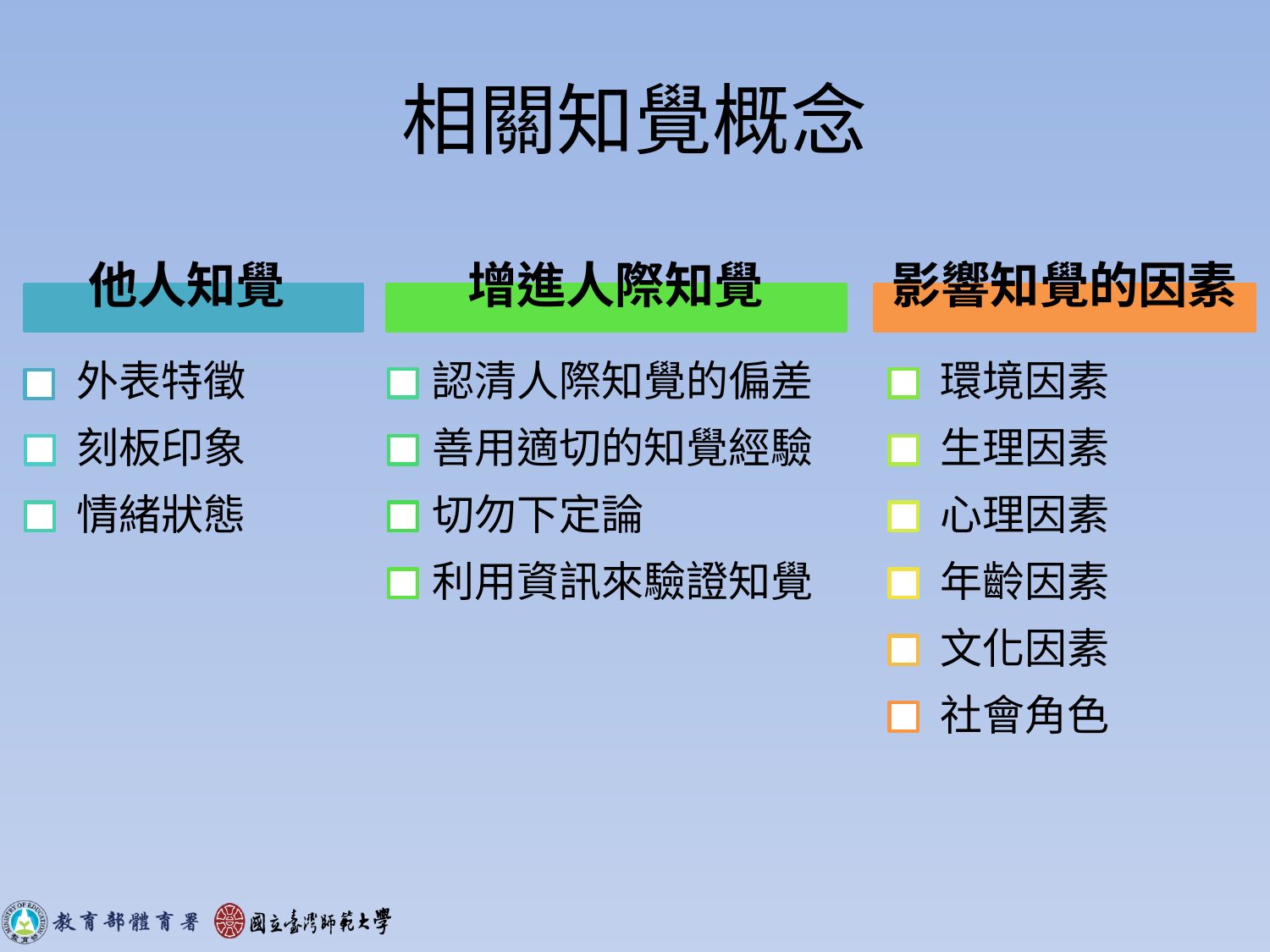

# 相關知覺概念
他人知覺
外表特徵
刻板印象
情緒狀態
增進人際知覺
認清人際知覺的偏差
善用適切的知覺經驗
切勿下定論
利用資訊來驗證知覺
影響知覺的因素
環境因素
生理因素
心理因素
年齡因素
文化因素
社會角色